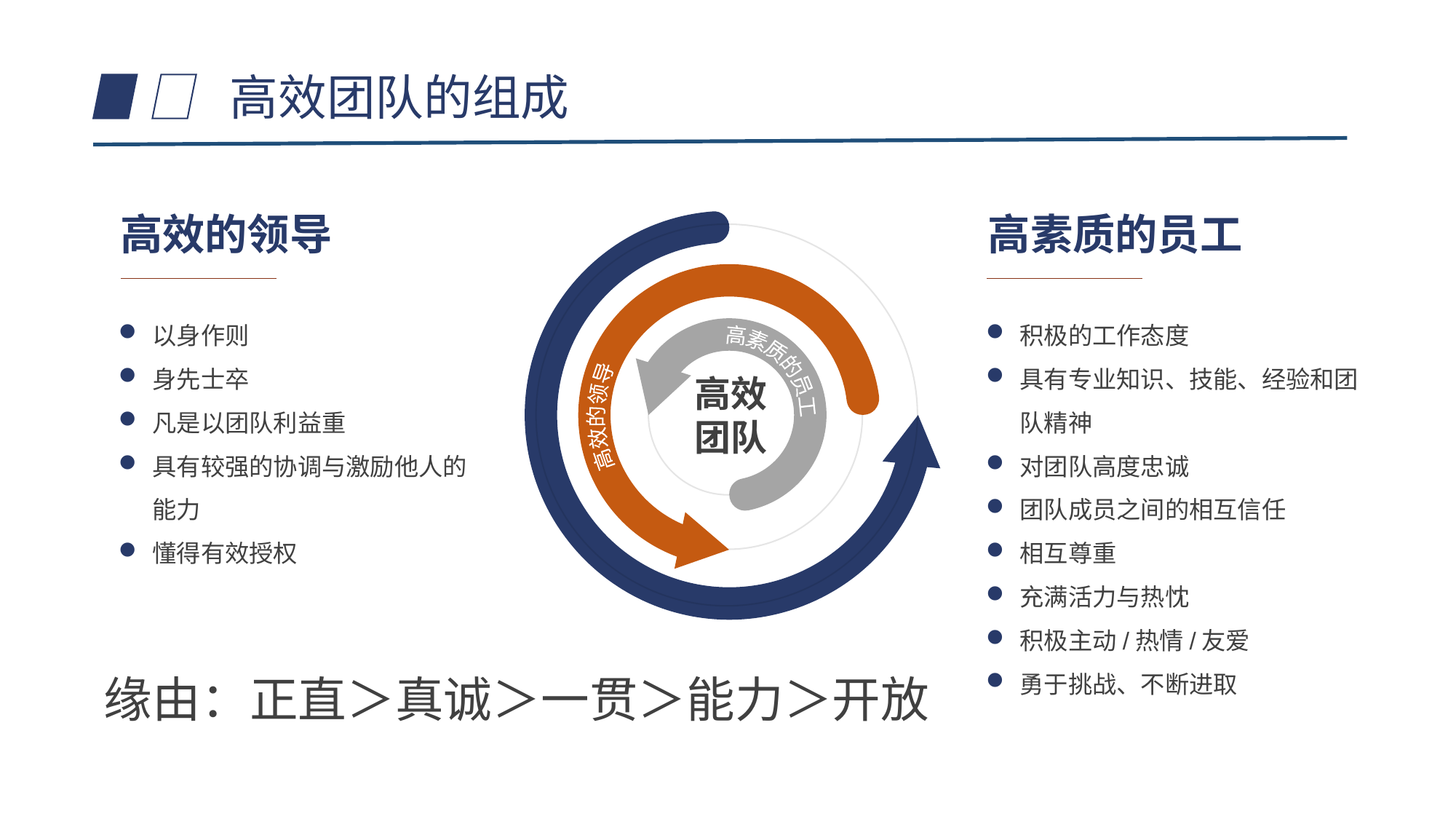

高效团队的组成

高效的领导
以身作则
身先士卒
凡是以团队利益重
具有较强的协调与激励他人的能力
懂得有效授权
高素质的员工
积极的工作态度
具有专业知识、技能、经验和团队精神
对团队高度忠诚
团队成员之间的相互信任
相互尊重
充满活力与热忱
积极主动/热情/友爱
勇于挑战、不断进取

高效的领导

高素质的员工

高效团队
缘由：正直＞真诚＞一贯＞能力＞开放